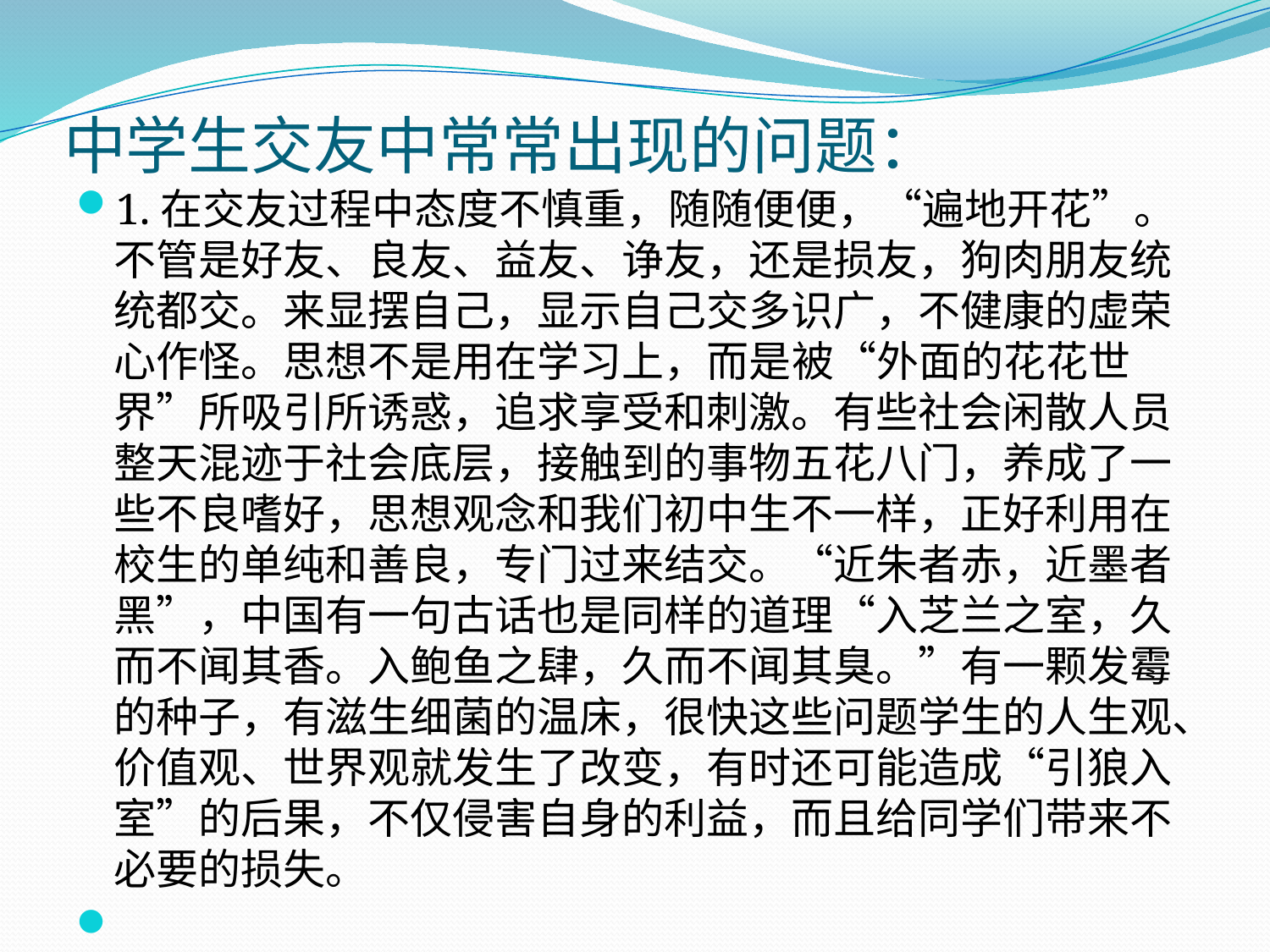

# 中学生交友中常常出现的问题：
1.在交友过程中态度不慎重，随随便便，“遍地开花”。不管是好友、良友、益友、诤友，还是损友，狗肉朋友统统都交。来显摆自己，显示自己交多识广，不健康的虚荣心作怪。思想不是用在学习上，而是被“外面的花花世界”所吸引所诱惑，追求享受和刺激。有些社会闲散人员整天混迹于社会底层，接触到的事物五花八门，养成了一些不良嗜好，思想观念和我们初中生不一样，正好利用在校生的单纯和善良，专门过来结交。“近朱者赤，近墨者黑”，中国有一句古话也是同样的道理“入芝兰之室，久而不闻其香。入鲍鱼之肆，久而不闻其臭。”有一颗发霉的种子，有滋生细菌的温床，很快这些问题学生的人生观、价值观、世界观就发生了改变，有时还可能造成“引狼入室”的后果，不仅侵害自身的利益，而且给同学们带来不必要的损失。